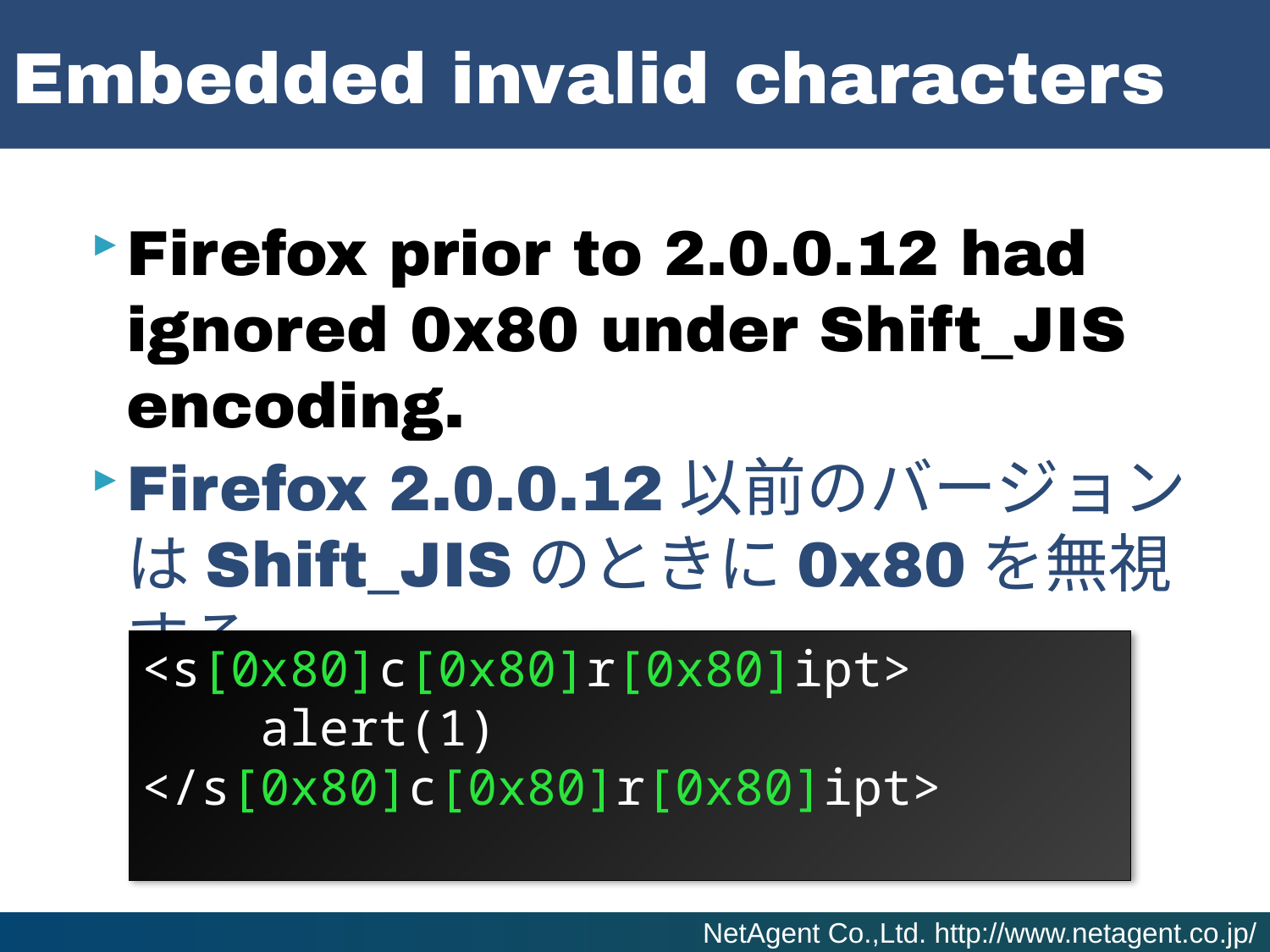

# Embedded invalid characters
Firefox prior to 2.0.0.12 had ignored 0x80 under Shift_JIS encoding.
Firefox 2.0.0.12以前のバージョンはShift_JISのときに0x80を無視する
<s[0x80]c[0x80]r[0x80]ipt>
    alert(1)
</s[0x80]c[0x80]r[0x80]ipt>